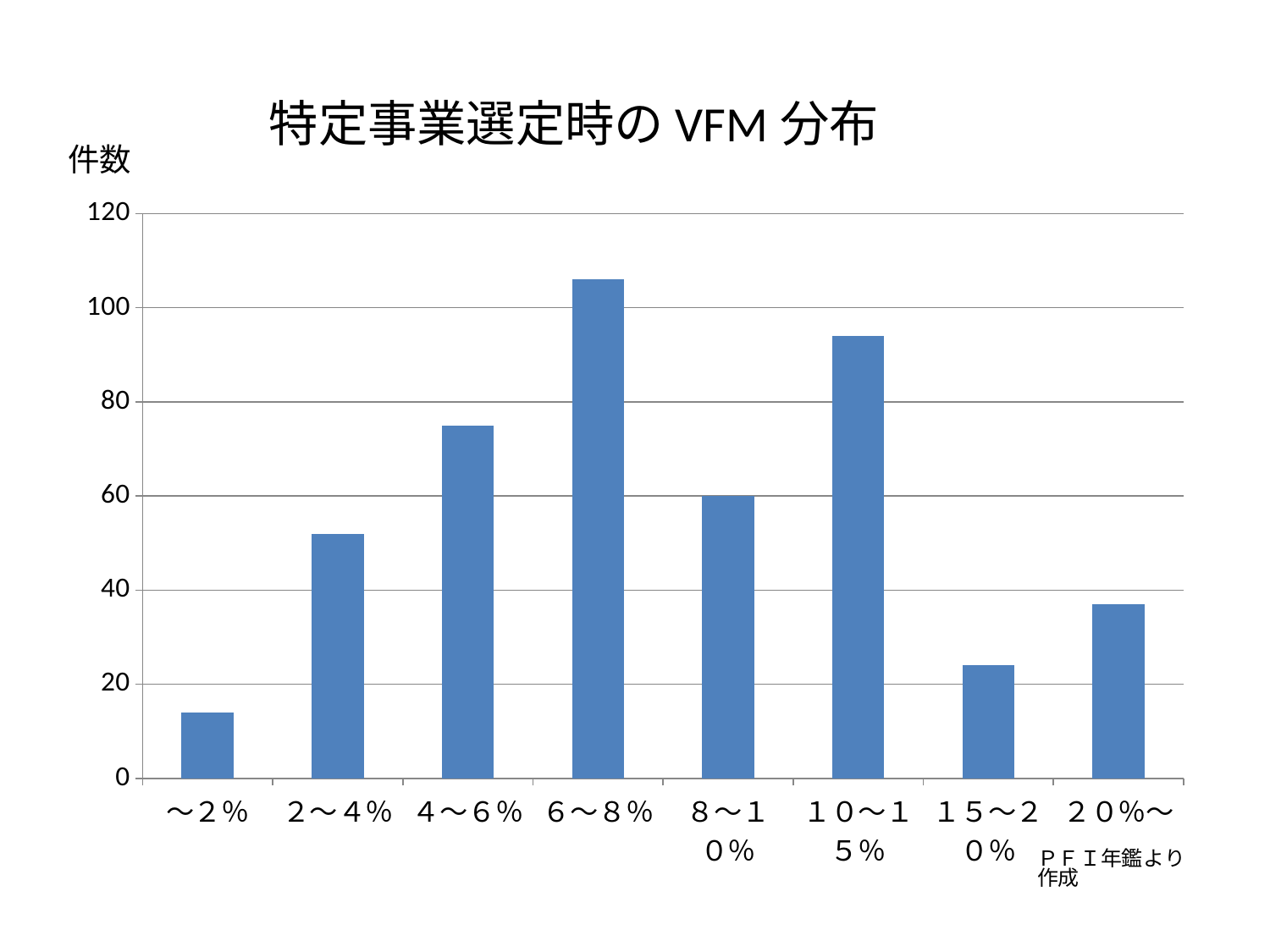

特定事業選定時のVFM分布
件数

### Chart

| Category |  |
|---|---|
| ～２％ | 14.0 |
| ２～４％ | 52.0 |
| ４～６％ | 75.0 |
| ６～８％ | 106.0 |
| ８～１０％ | 60.0 |
| １０～１５％ | 94.0 |
| １５～２０％ | 24.0 |
| ２０％～ | 37.0 |